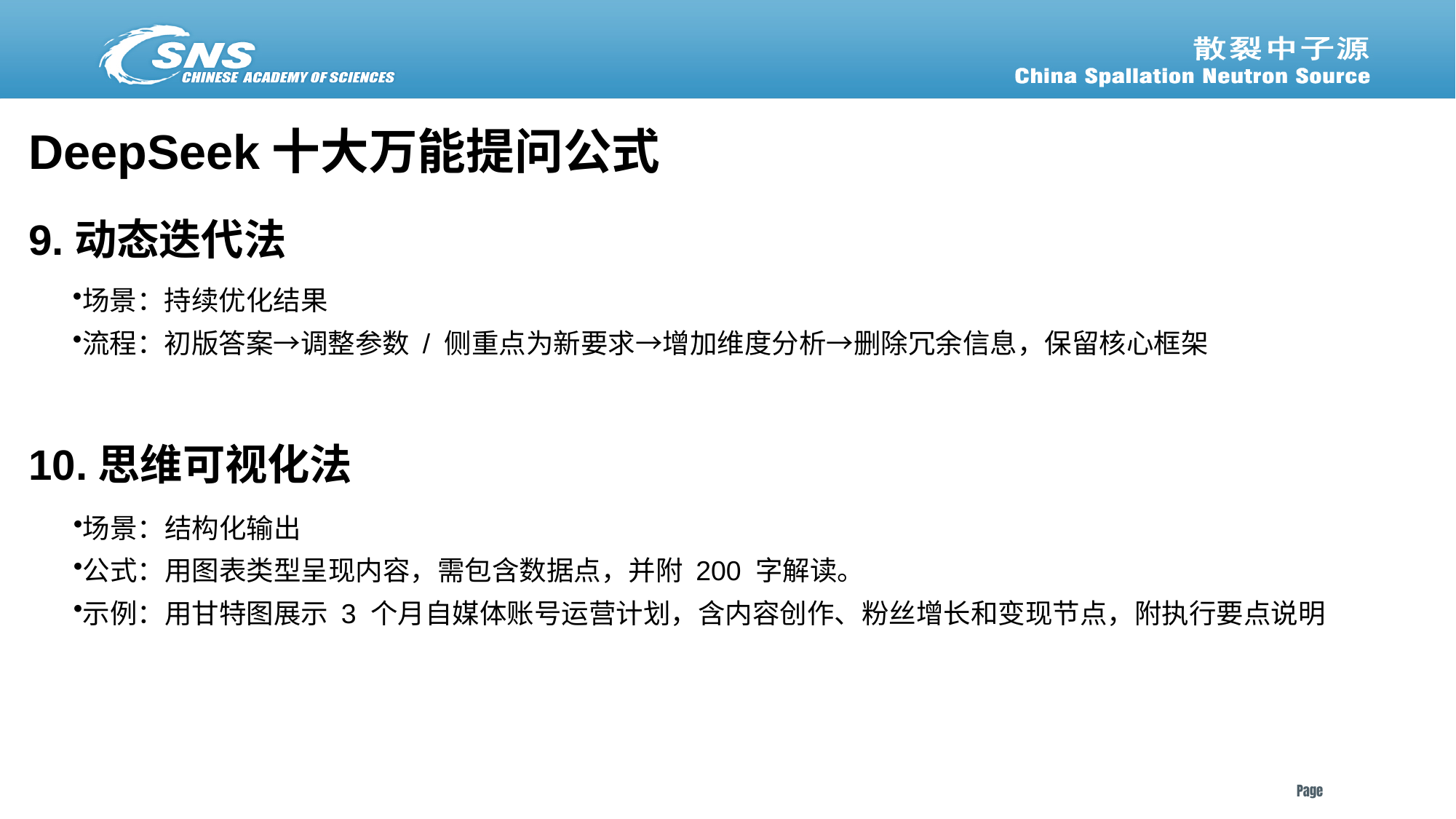

DeepSeek十大万能提问公式
9.动态迭代法
场景：持续优化结果
流程：初版答案→调整参数 / 侧重点为新要求→增加维度分析→删除冗余信息，保留核心框架
10.思维可视化法
场景：结构化输出
公式：用图表类型呈现内容，需包含数据点，并附 200 字解读。
示例：用甘特图展示 3 个月自媒体账号运营计划，含内容创作、粉丝增长和变现节点，附执行要点说明